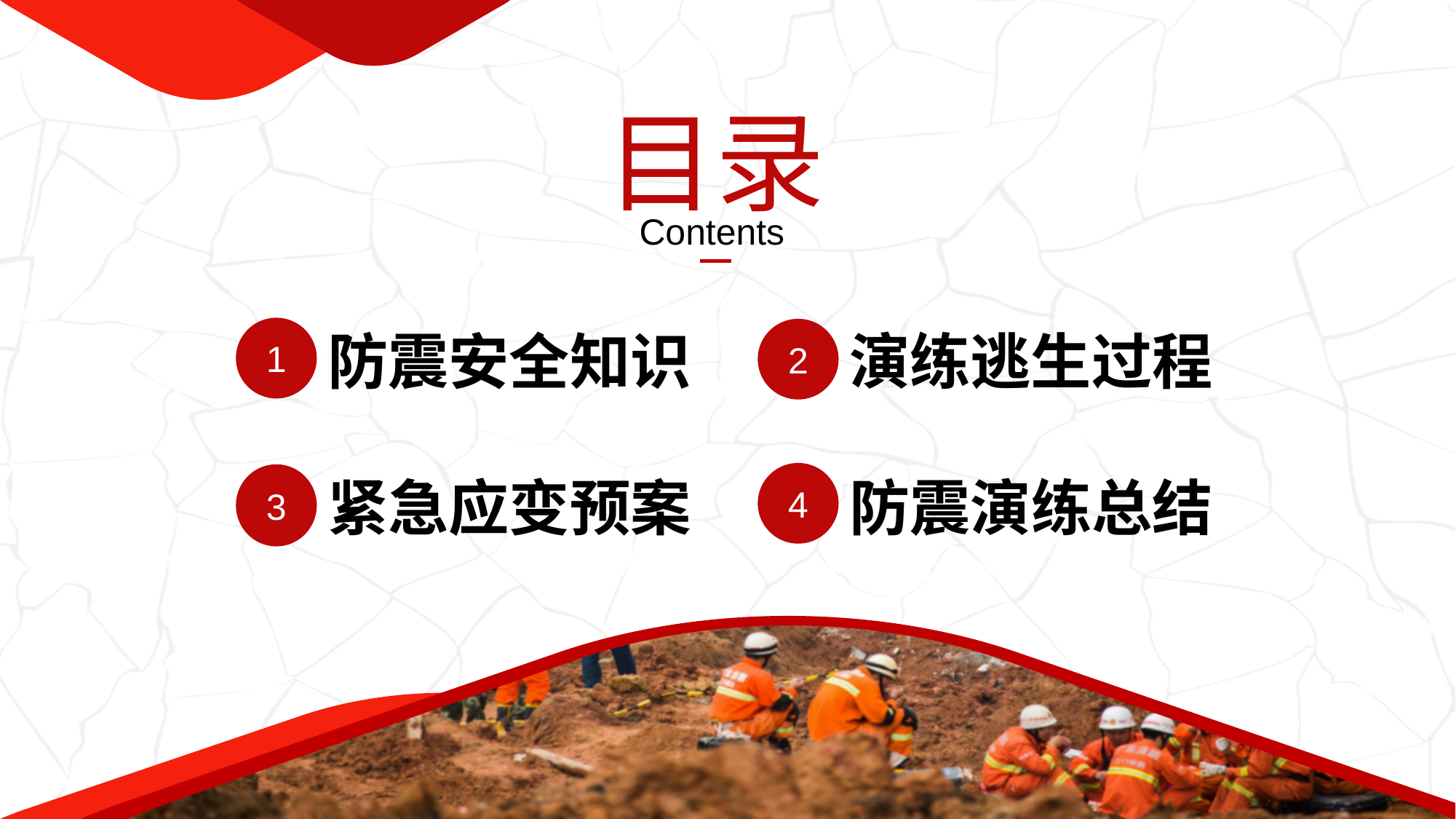

PPT下载 http://www.1ppt.com/xiazai/
目录
Contents
1
防震安全知识
演练逃生过程
2
4
3
紧急应变预案
防震演练总结